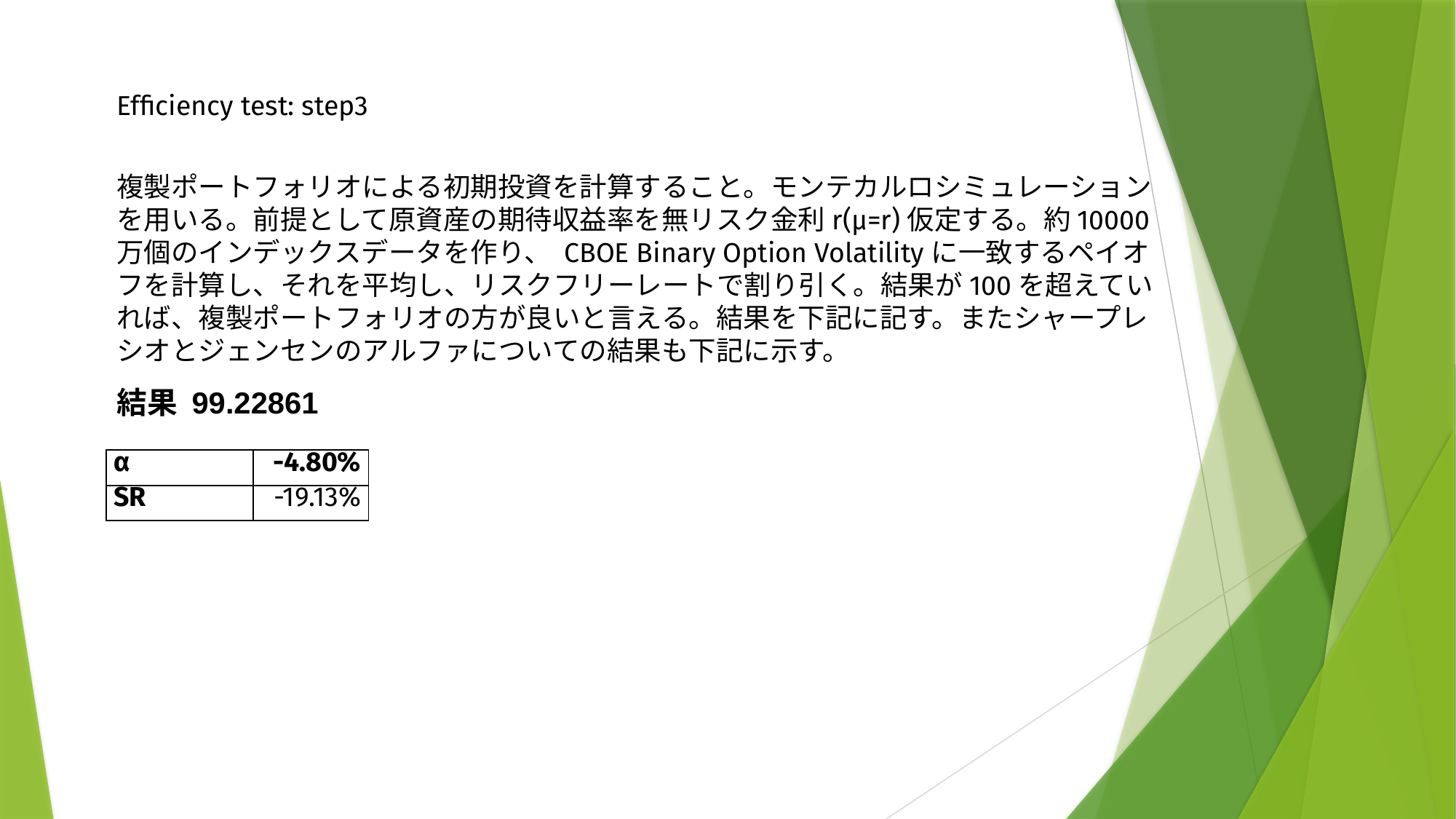

Efficiency test: step3
複製ポートフォリオによる初期投資を計算すること。モンテカルロシミュレーションを用いる。前提として原資産の期待収益率を無リスク金利r(μ=r)仮定する。約10000万個のインデックスデータを作り、 CBOE Binary Option Volatilityに一致するペイオフを計算し、それを平均し、リスクフリーレートで割り引く。結果が100を超えていれば、複製ポートフォリオの方が良いと言える。結果を下記に記す。またシャープレシオとジェンセンのアルファについての結果も下記に示す。
結果 99.22861
| α | -4.80% |
| --- | --- |
| SR | -19.13% |